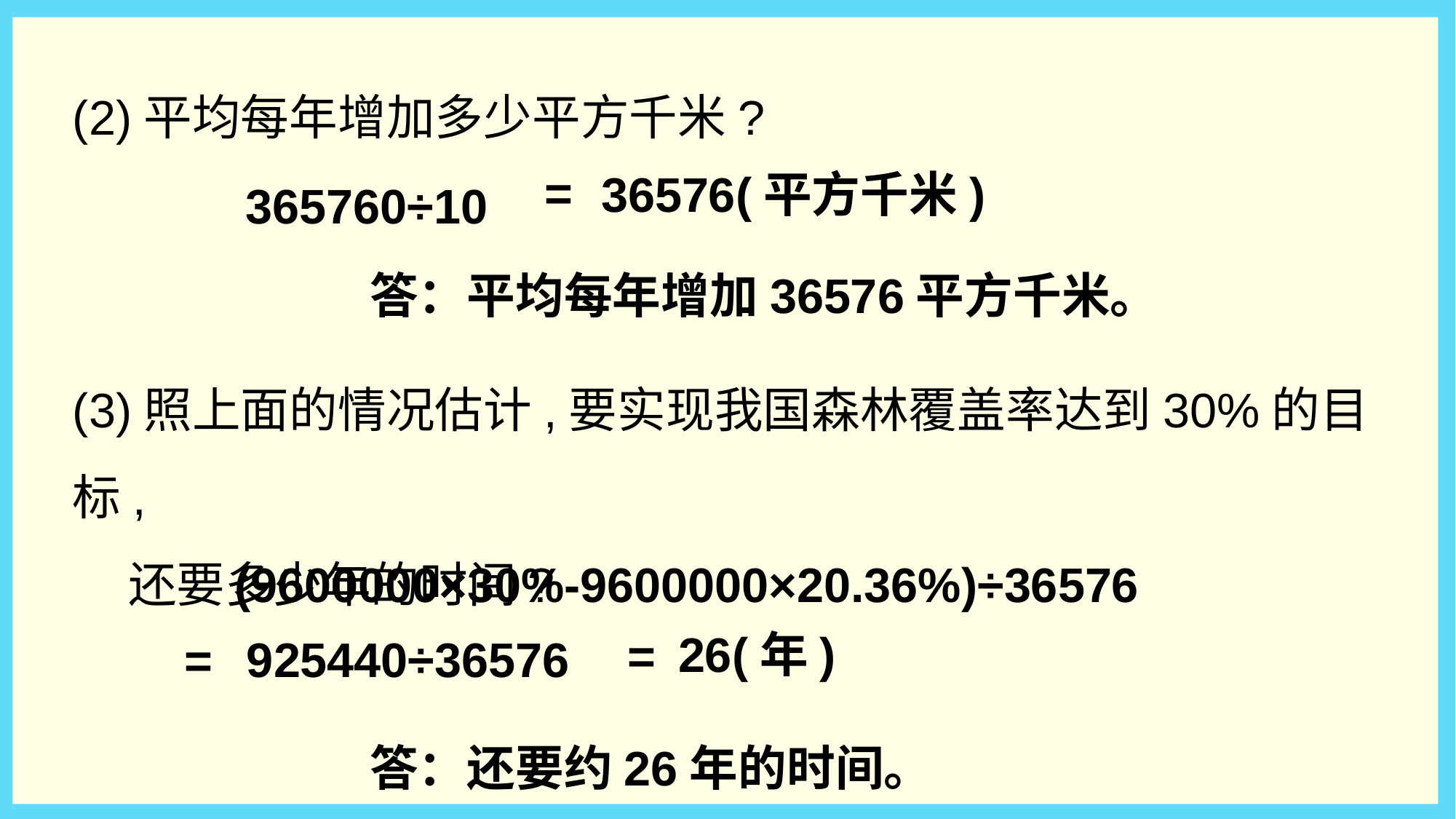

(2)平均每年增加多少平方千米?
365760÷10
=
36576(平方千米)
答：平均每年增加36576平方千米。
(3)照上面的情况估计,要实现我国森林覆盖率达到30%的目标,
    还要多少年的时间?

(9600000×30%-9600000×20.36%)÷36576
26(年)
=
925440÷36576
=
答：还要约26年的时间。